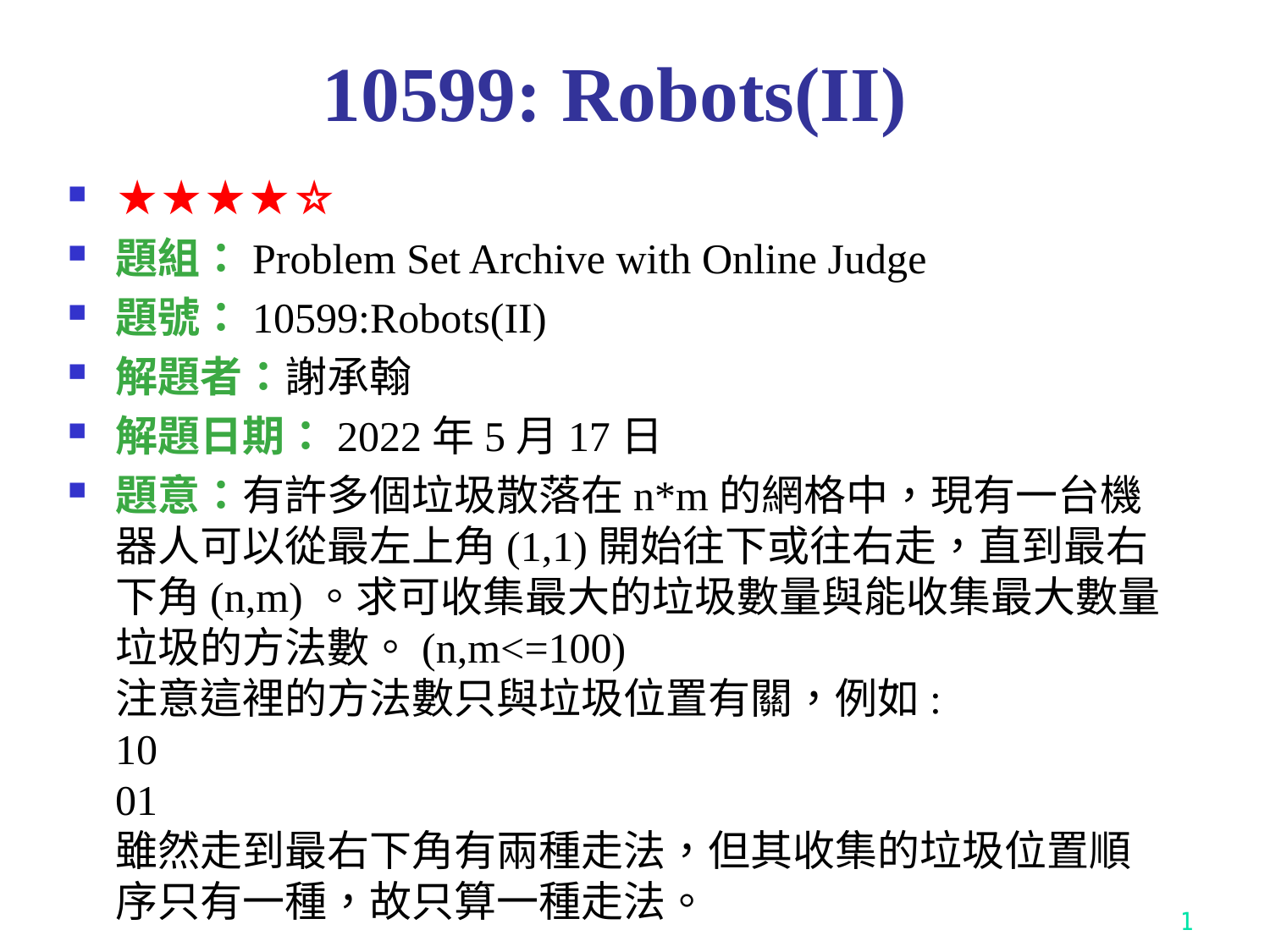

# 10599: Robots(II)
★★★★☆
題組：Problem Set Archive with Online Judge
題號：10599:Robots(II)
解題者：謝承翰
解題日期：2022年5月17日
題意：有許多個垃圾散落在n*m的網格中，現有一台機器人可以從最左上角(1,1)開始往下或往右走，直到最右下角(n,m)。求可收集最大的垃圾數量與能收集最大數量垃圾的方法數。(n,m<=100)
注意這裡的方法數只與垃圾位置有關，例如:
10
01
雖然走到最右下角有兩種走法，但其收集的垃圾位置順序只有一種，故只算一種走法。
1